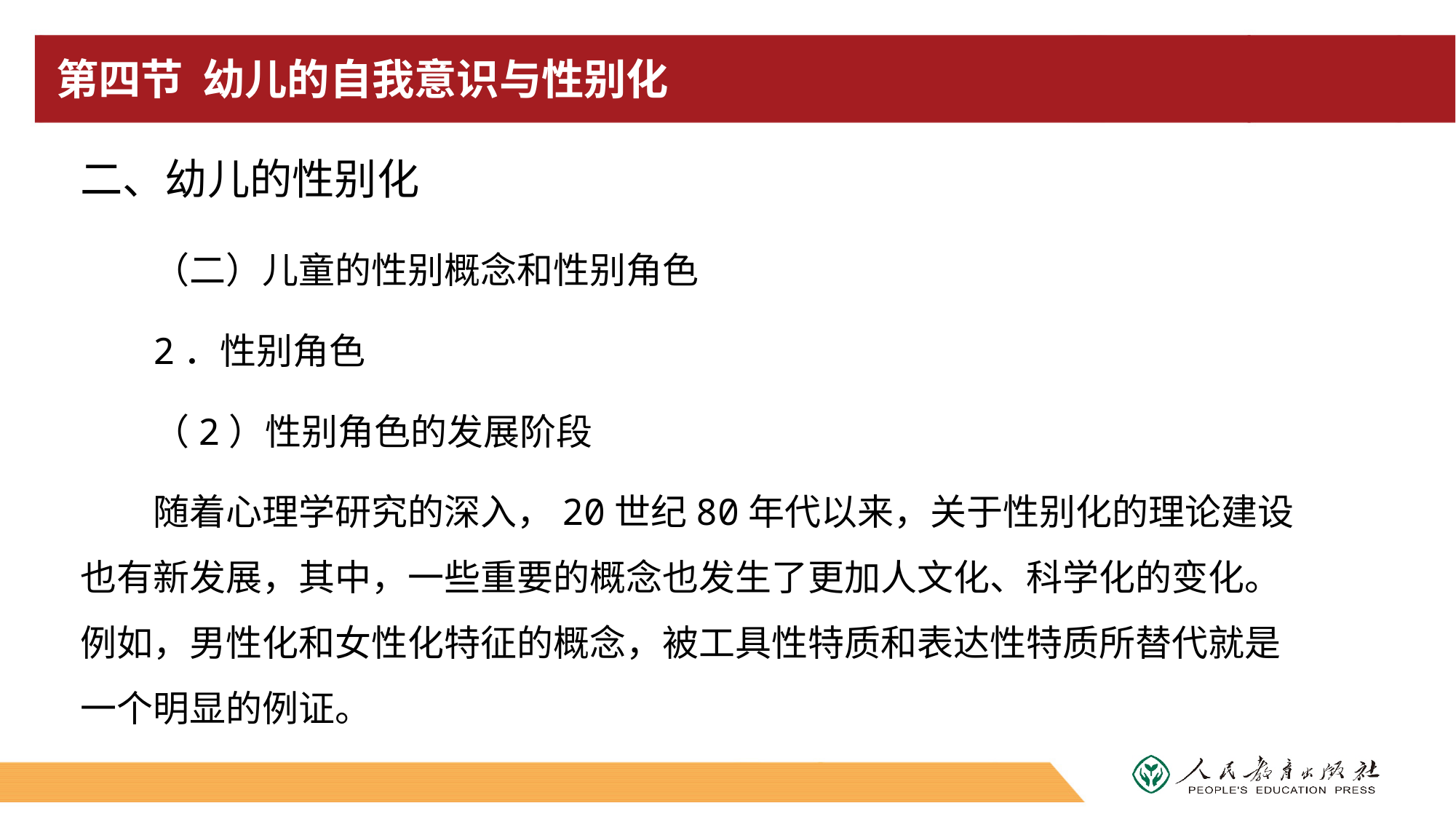

# 第四节  幼儿的自我意识与性别化
二、幼儿的性别化
（二）儿童的性别概念和性别角色
2．性别角色
（2）性别角色的发展阶段
随着心理学研究的深入，20世纪80年代以来，关于性别化的理论建设也有新发展，其中，一些重要的概念也发生了更加人文化、科学化的变化。例如，男性化和女性化特征的概念，被工具性特质和表达性特质所替代就是一个明显的例证。